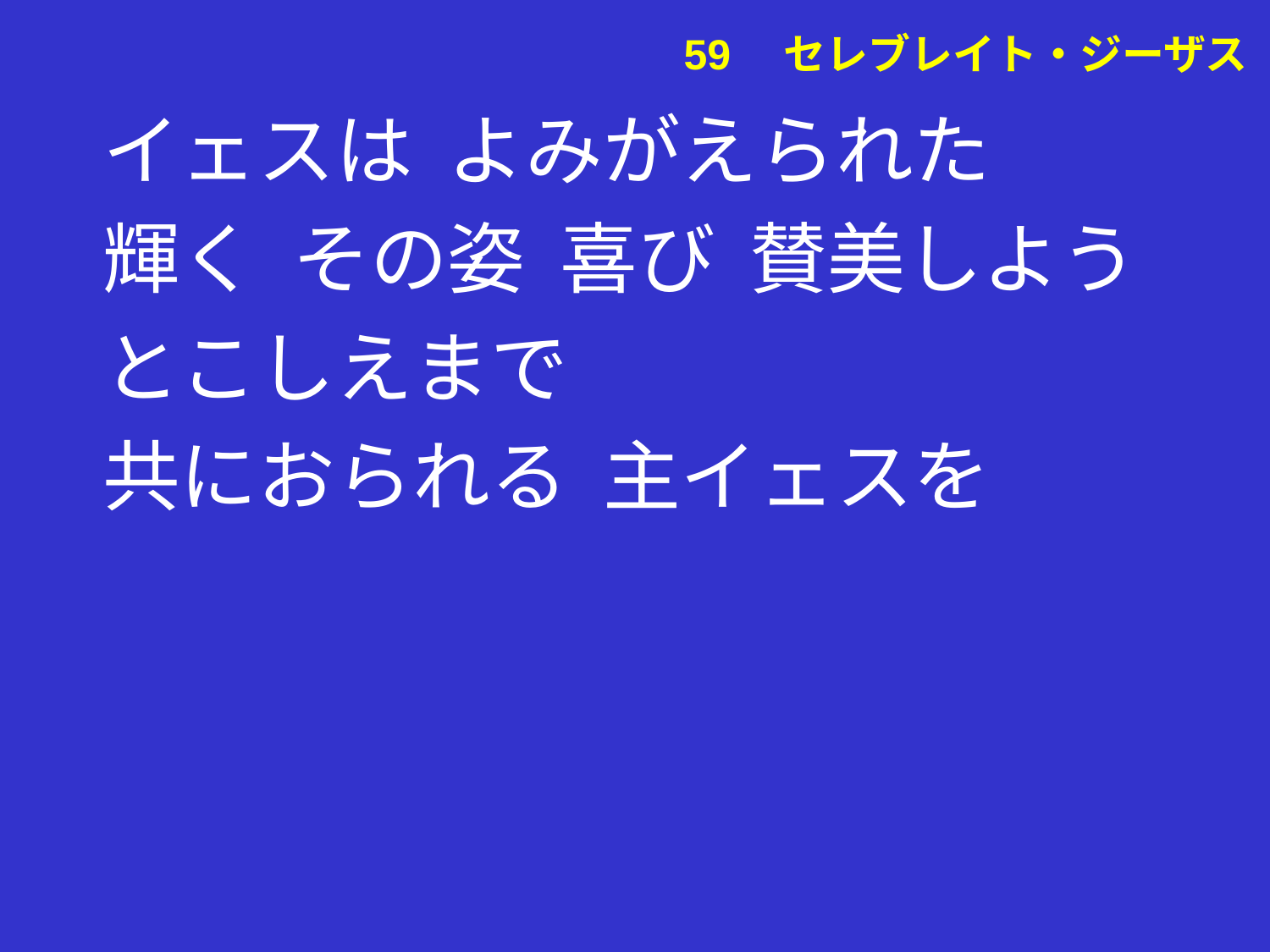

イェスは  よみがえられた
輝く  その姿  喜び  賛美しよう
とこしえまで
共におられる  主イェスを
# 59　セレブレイト・ジーザス